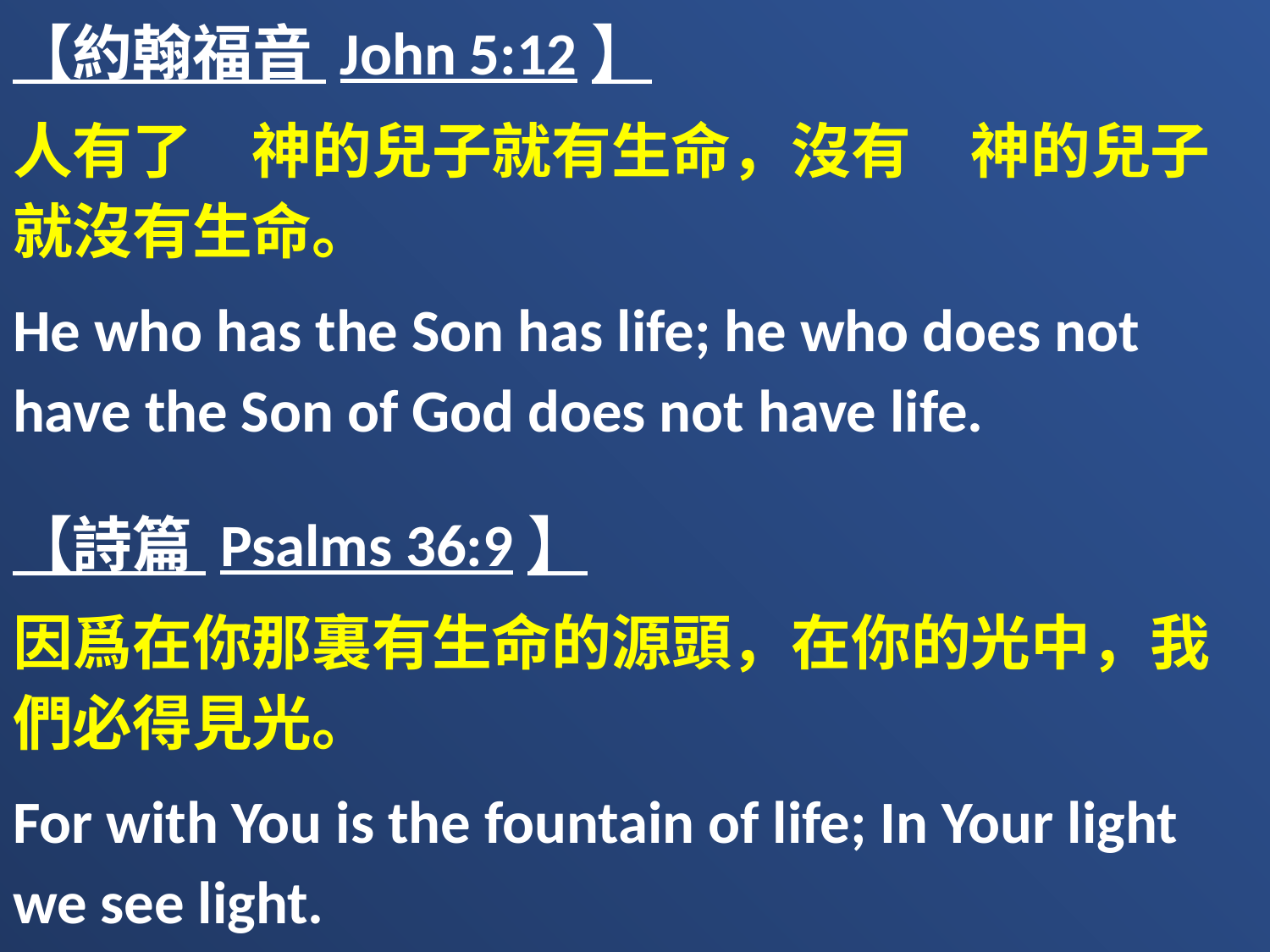

【約翰福音 John 5:12】
人有了　神的兒子就有生命，沒有　神的兒子就沒有生命。
He who has the Son has life; he who does not have the Son of God does not have life.

【詩篇 Psalms 36:9】
因爲在你那裏有生命的源頭，在你的光中，我們必得見光。
For with You is the fountain of life; In Your light we see light.